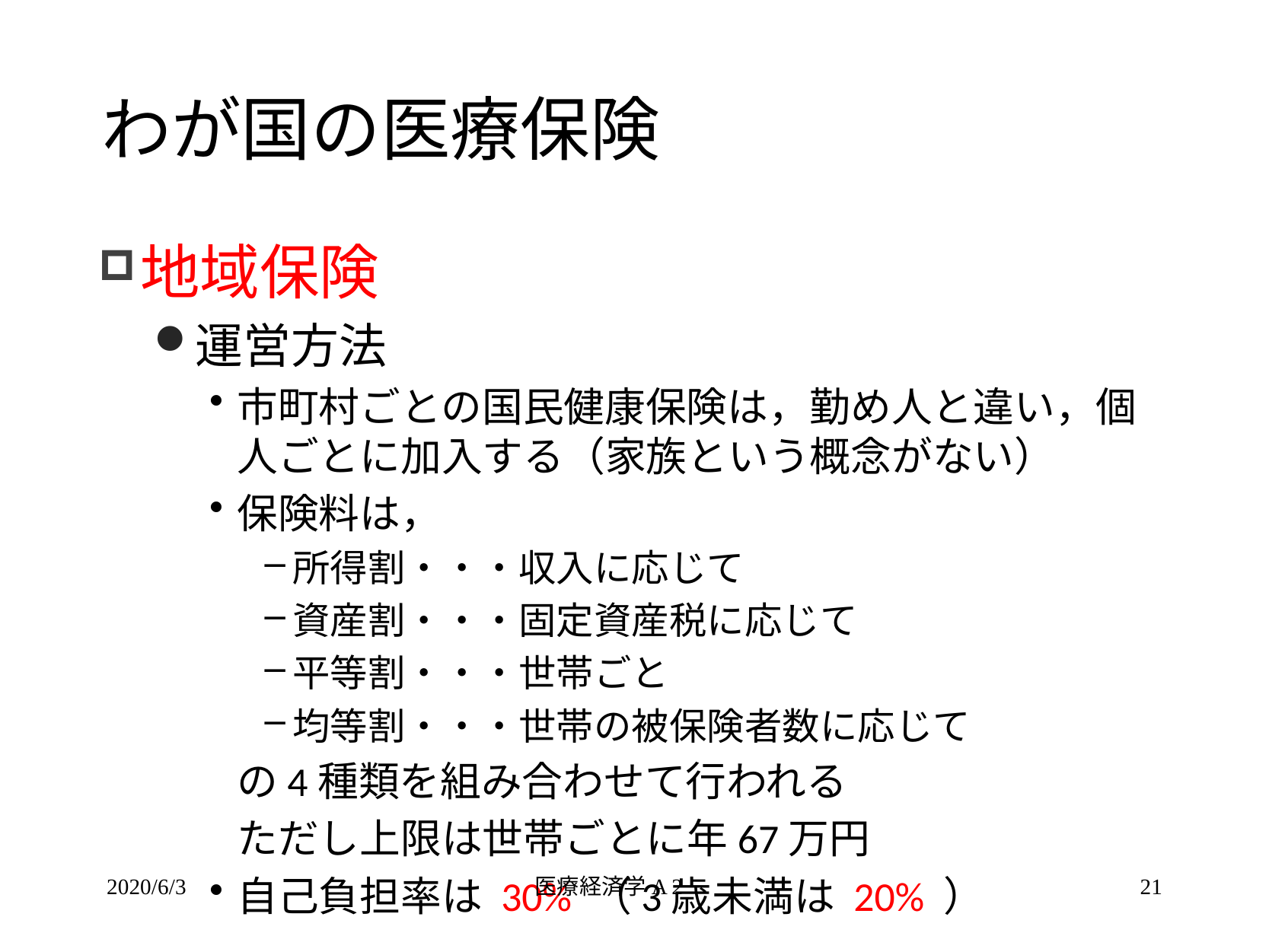

# わが国の医療保険
地域保険
運営方法
市町村ごとの国民健康保険は，勤め人と違い，個人ごとに加入する（家族という概念がない）
保険料は，
所得割・・・収入に応じて
資産割・・・固定資産税に応じて
平等割・・・世帯ごと
均等割・・・世帯の被保険者数に応じて
	の4種類を組み合わせて行われる
	ただし上限は世帯ごとに年67万円
自己負担率は 30% （3歳未満は 20% ）
2020/6/3
医療経済学A 2
21